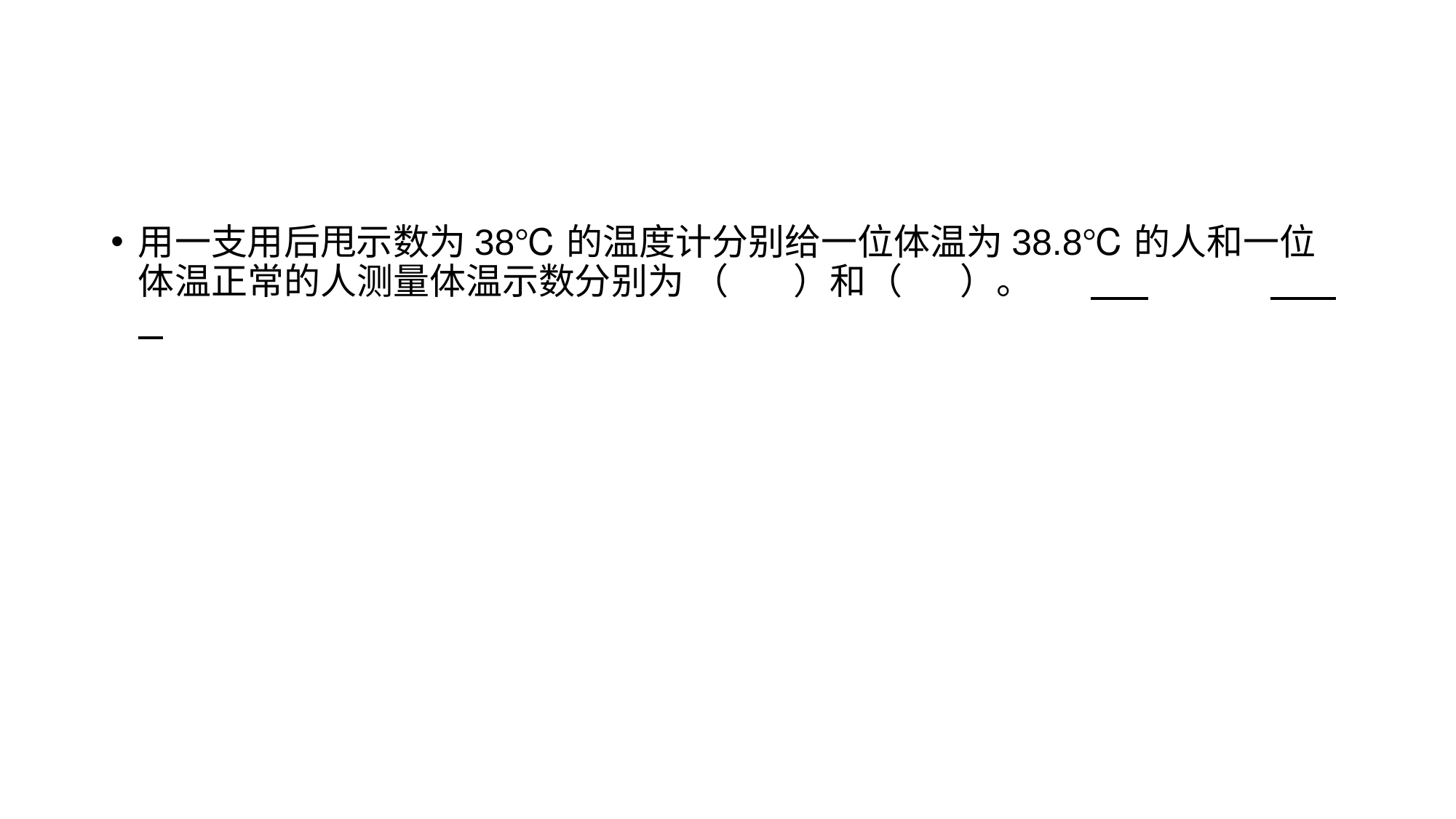

#
用一支用后甩示数为38℃的温度计分别给一位体温为38.8℃的人和一位体温正常的人测量体温示数分别为 （        ）和（       ）。